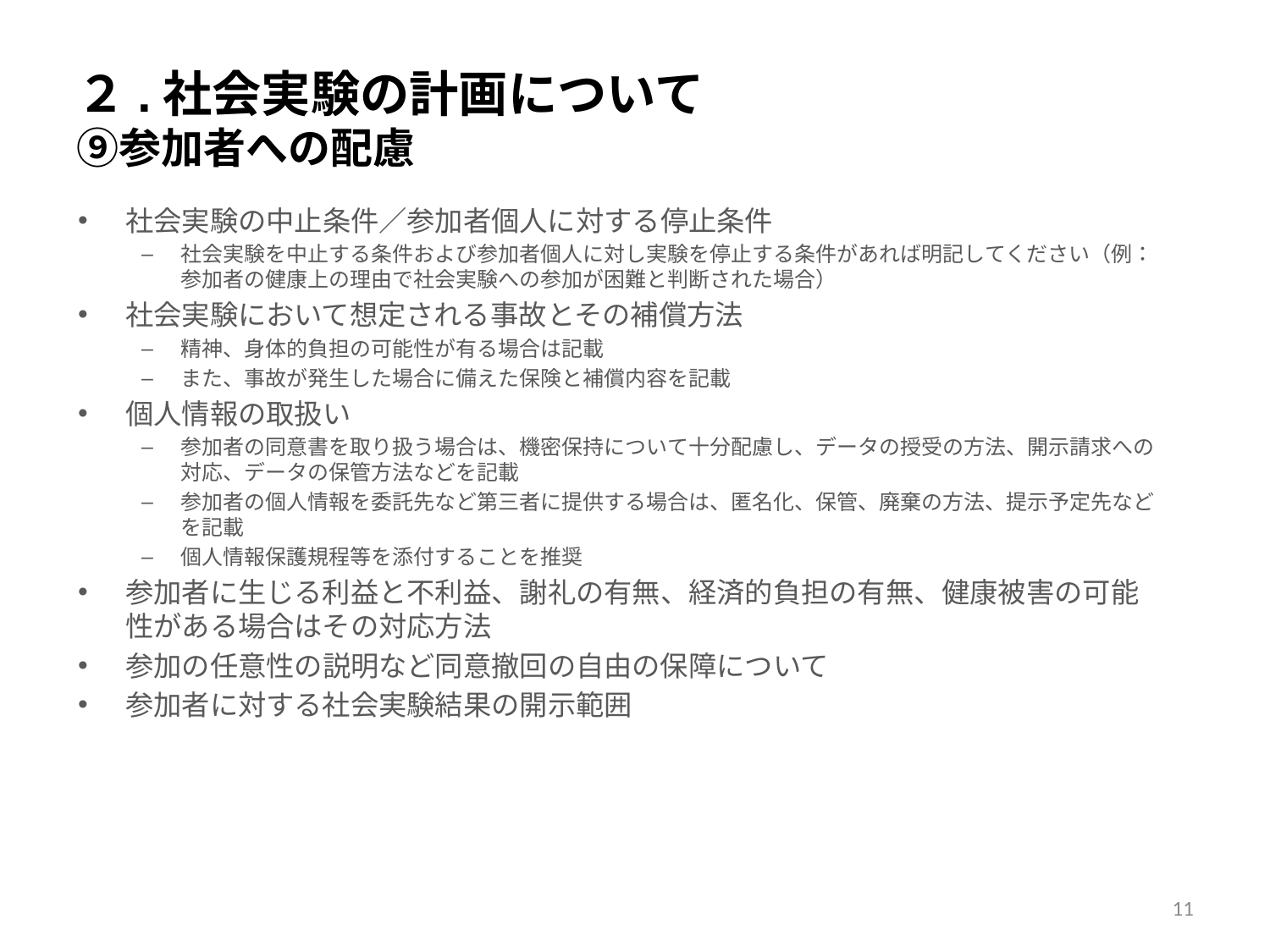

# ２.社会実験の計画について ⑨参加者への配慮
社会実験の中止条件／参加者個人に対する停止条件
社会実験を中止する条件および参加者個人に対し実験を停止する条件があれば明記してください（例：参加者の健康上の理由で社会実験への参加が困難と判断された場合）
社会実験において想定される事故とその補償方法
精神、身体的負担の可能性が有る場合は記載
また、事故が発生した場合に備えた保険と補償内容を記載
個人情報の取扱い
参加者の同意書を取り扱う場合は、機密保持について十分配慮し、データの授受の方法、開示請求への対応、データの保管方法などを記載
参加者の個人情報を委託先など第三者に提供する場合は、匿名化、保管、廃棄の方法、提示予定先などを記載
個人情報保護規程等を添付することを推奨
参加者に生じる利益と不利益、謝礼の有無、経済的負担の有無、健康被害の可能性がある場合はその対応方法
参加の任意性の説明など同意撤回の自由の保障について
参加者に対する社会実験結果の開示範囲

11